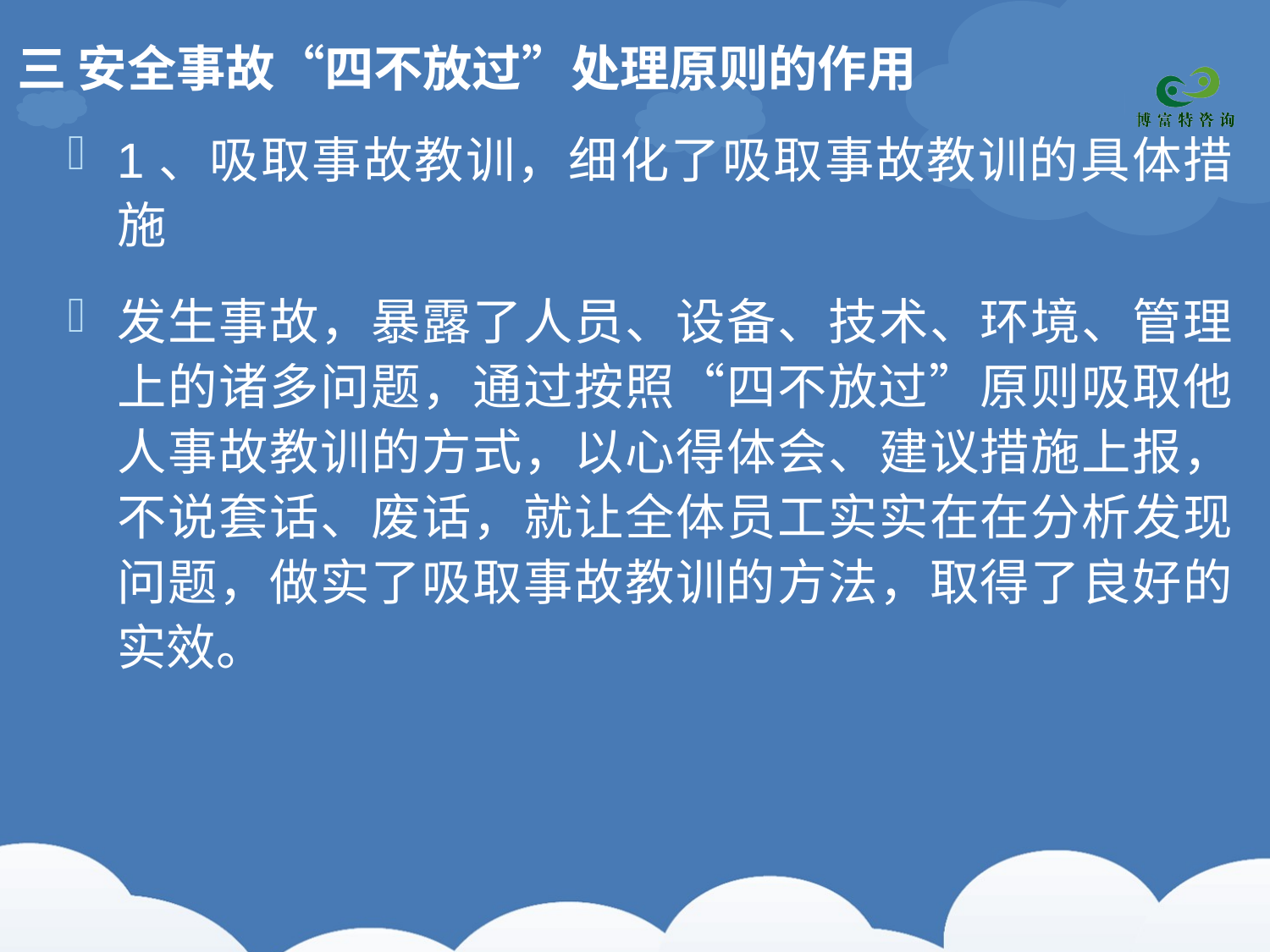

# 三 安全事故“四不放过”处理原则的作用
1、吸取事故教训，细化了吸取事故教训的具体措施
发生事故，暴露了人员、设备、技术、环境、管理上的诸多问题，通过按照“四不放过”原则吸取他人事故教训的方式，以心得体会、建议措施上报，不说套话、废话，就让全体员工实实在在分析发现问题，做实了吸取事故教训的方法，取得了良好的实效。